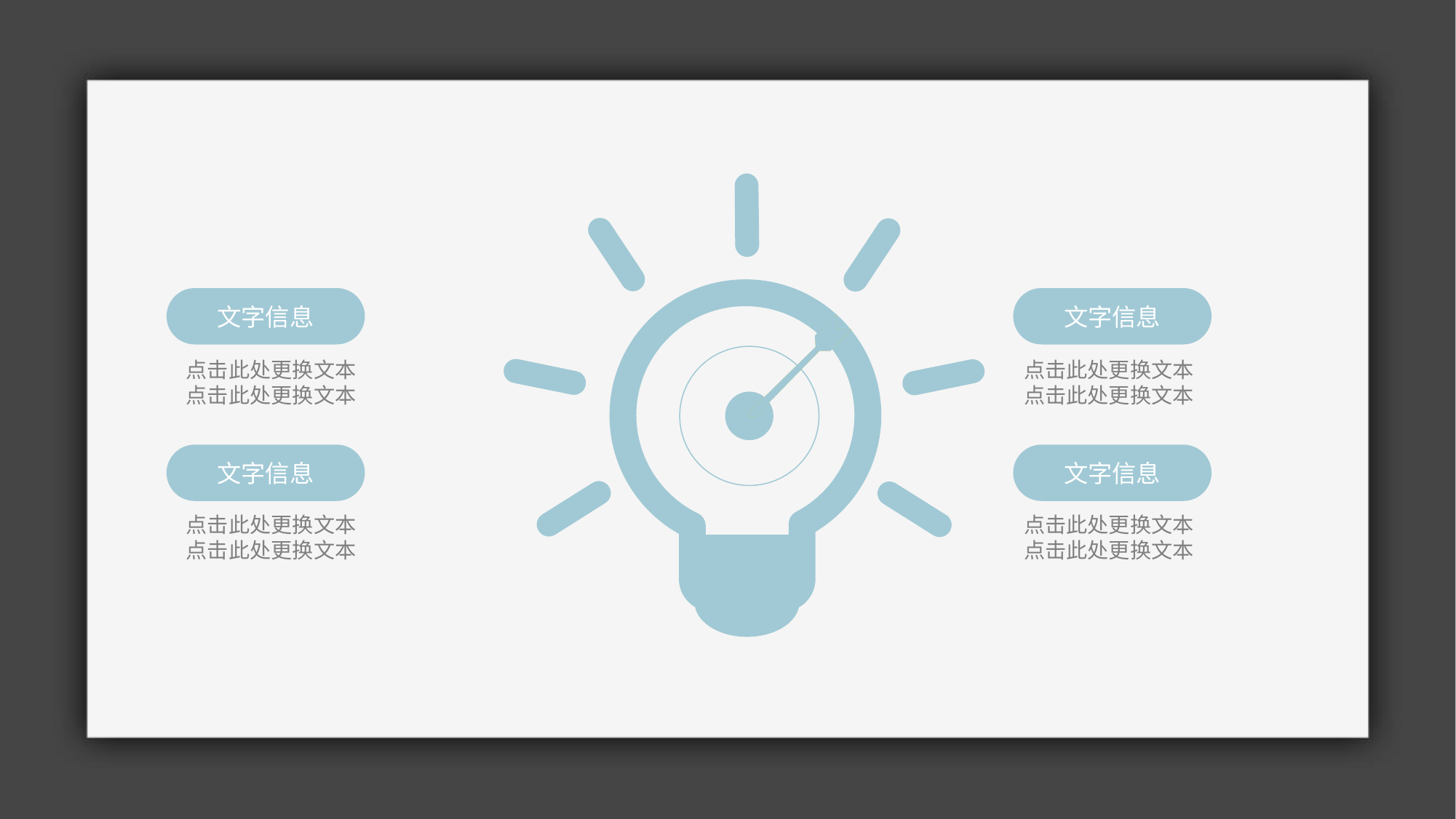

文字信息
点击此处更换文本
点击此处更换文本
文字信息
点击此处更换文本
点击此处更换文本
文字信息
点击此处更换文本
点击此处更换文本
文字信息
点击此处更换文本
点击此处更换文本